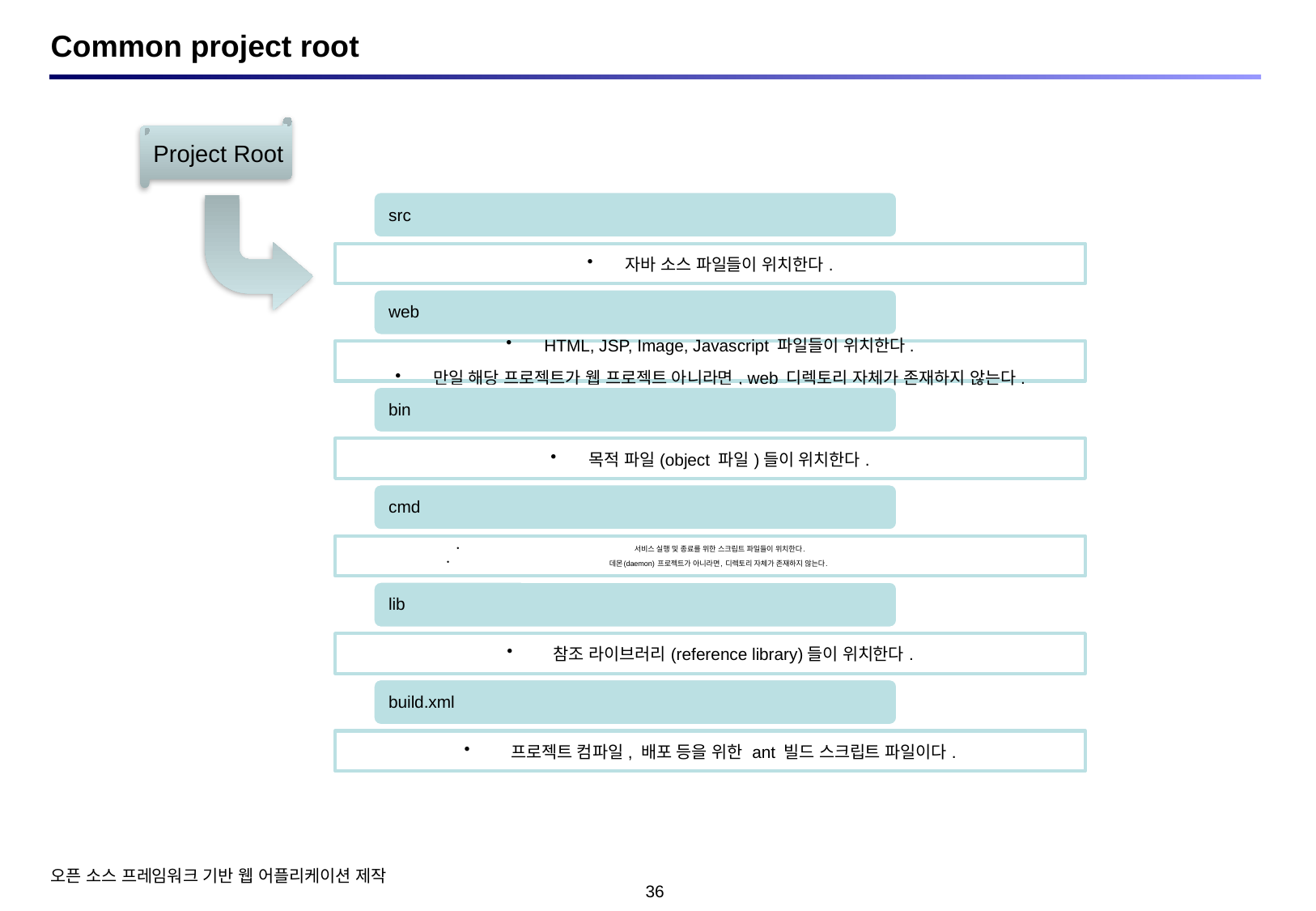

# Common project root
Project Root
src
web
bin
자바 소스 파일들이 위치한다.
cmd
lib
build.xml
HTML, JSP, Image, Javascript 파일들이 위치한다.
만일 해당 프로젝트가 웹 프로젝트 아니라면, web 디렉토리 자체가 존재하지 않는다.
목적 파일(object 파일)들이 위치한다.
데몬(daemon) 프로젝트가 아니라면, 디렉토리 자체가 존재하지 않는다.
 서비스 실행 및 종료를 위한 스크립트 파일들이 위치한다.
 참조 라이브러리(reference library)들이 위치한다.
 프로젝트 컴파일, 배포 등을 위한 ant 빌드 스크립트 파일이다.